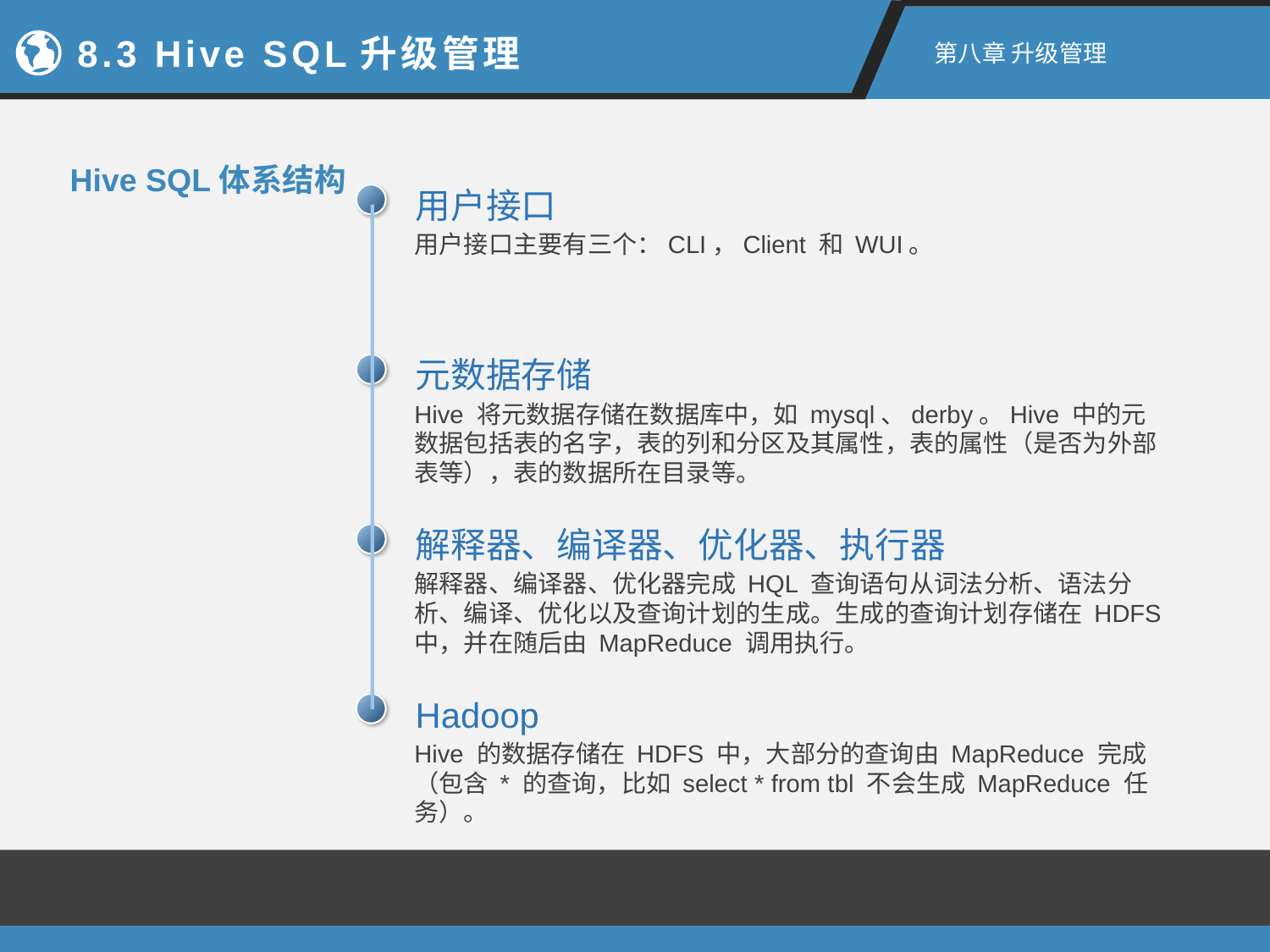

8.3 Hive SQL升级管理

第八章 升级管理
Hive SQL体系结构
用户接口

用户接口主要有三个：CLI，Client 和 WUI。

元数据存储

Hive 将元数据存储在数据库中，如 mysql、derby。Hive 中的元数据包括表的名字，表的列和分区及其属性，表的属性（是否为外部表等），表的数据所在目录等。
解释器、编译器、优化器、执行器

解释器、编译器、优化器完成 HQL 查询语句从词法分析、语法分析、编译、优化以及查询计划的生成。生成的查询计划存储在 HDFS 中，并在随后由 MapReduce 调用执行。
Hadoop

Hive 的数据存储在 HDFS 中，大部分的查询由 MapReduce 完成（包含 * 的查询，比如 select * from tbl 不会生成 MapReduce 任务）。